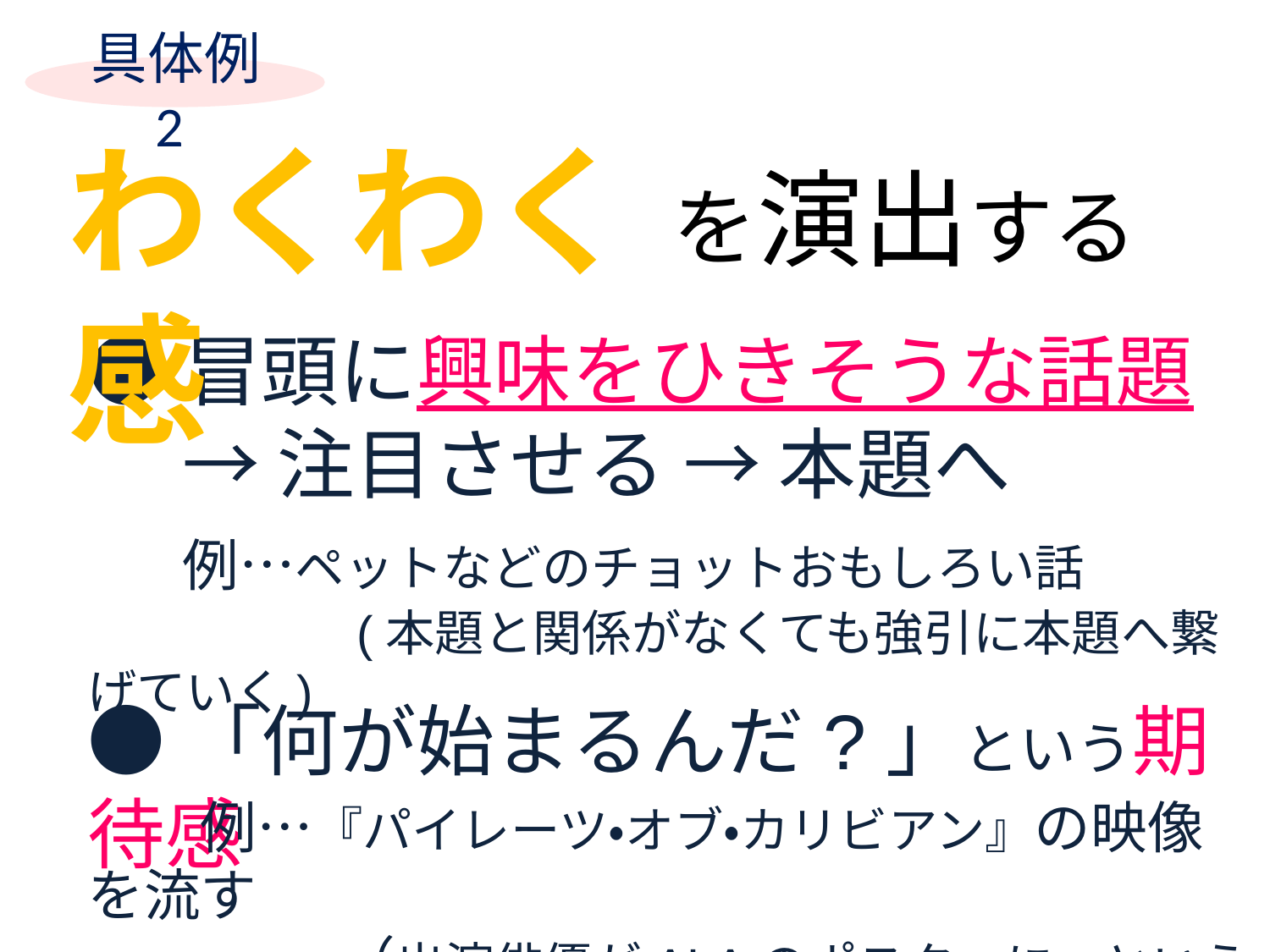

具体例2

わくわく感
を演出する
●冒頭に興味をひきそうな話題
　 → 注目させる → 本題へ
　 例…ペットなどのチョットおもしろい話
　　 　　　(本題と関係がなくても強引に本題へ繋げていく)

●「何が始まるんだ?」という期待感

　　例…『パイレーツ・オブ・カリビアン』の映像を流す
　　　  　（出演俳優がALAのポスターに、という話題性）